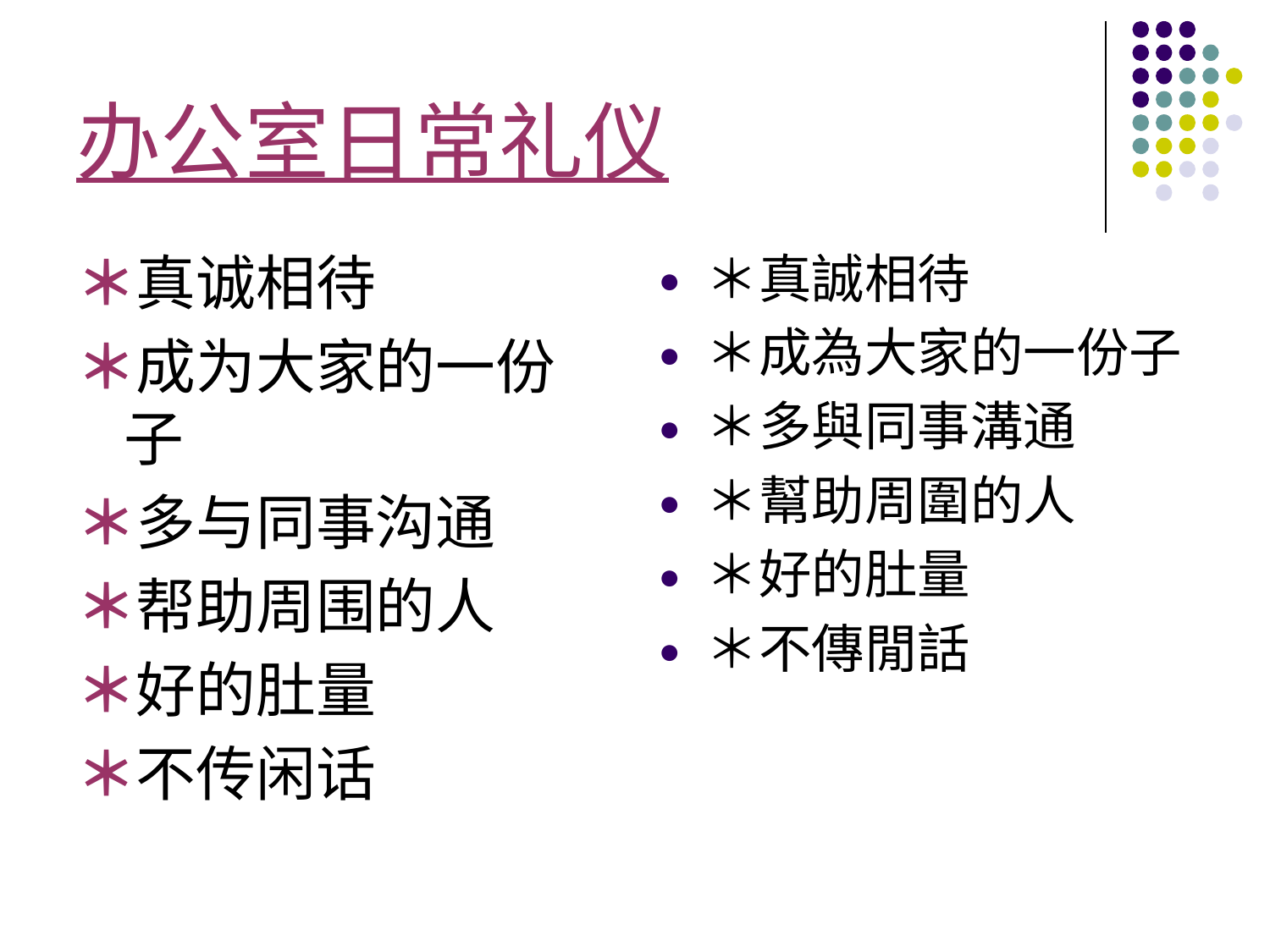

# 办公室日常礼仪
＊真诚相待
＊成为大家的一份子
＊多与同事沟通
＊帮助周围的人
＊好的肚量
＊不传闲话

＊真誠相待
＊成為大家的一份子
＊多與同事溝通
＊幫助周圍的人
＊好的肚量
＊不傳閒話